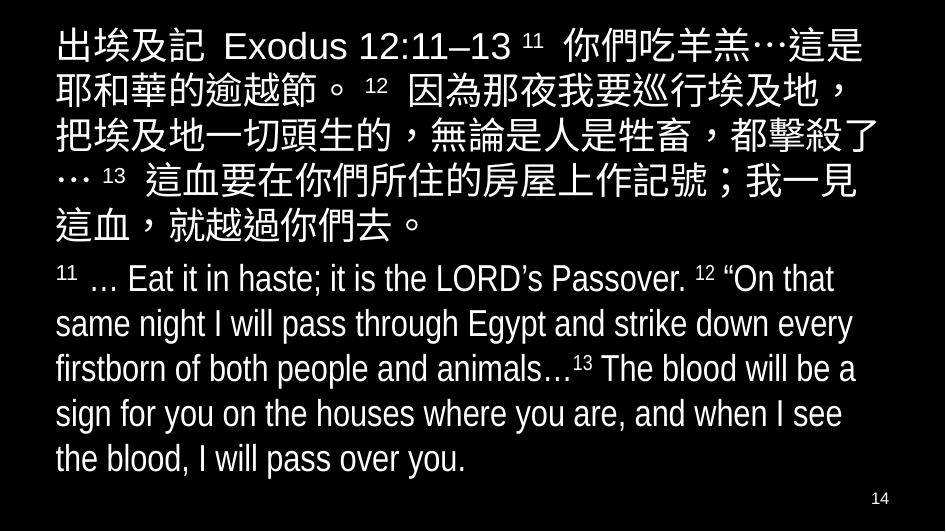

出埃及記 Exodus 12:11–13 11 你們吃羊羔…這是耶和華的逾越節。12 因為那夜我要巡行埃及地，把埃及地一切頭生的，無論是人是牲畜，都擊殺了…13 這血要在你們所住的房屋上作記號；我一見這血，就越過你們去。
11 … Eat it in haste; it is the Lord’s Passover. 12 “On that same night I will pass through Egypt and strike down every firstborn of both people and animals…13 The blood will be a sign for you on the houses where you are, and when I see the blood, I will pass over you.
14